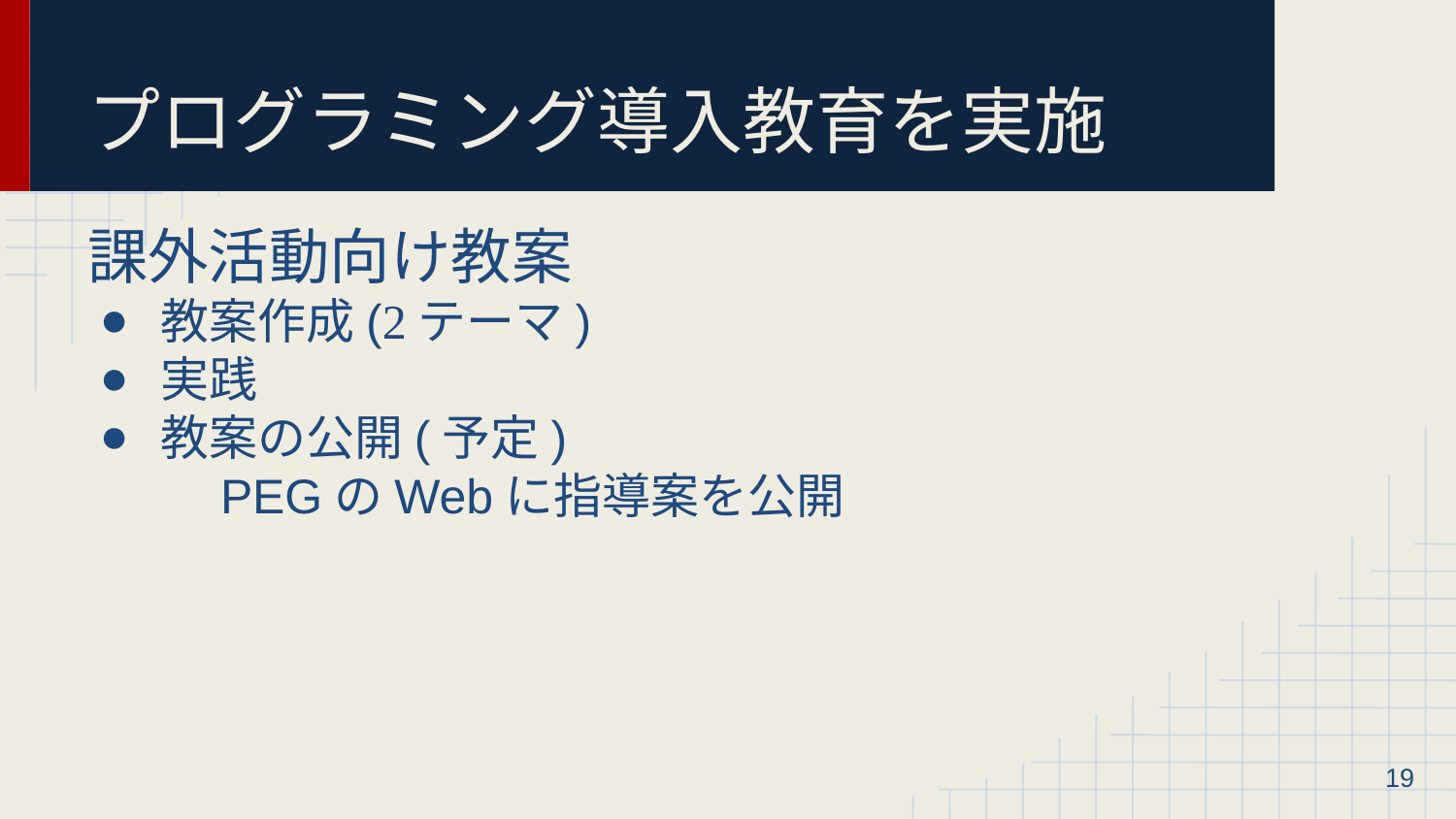

# プログラミング導入教育を実施
課外活動向け教案
教案作成(2テーマ)
実践
教案の公開(予定)
　PEGのWebに指導案を公開

19